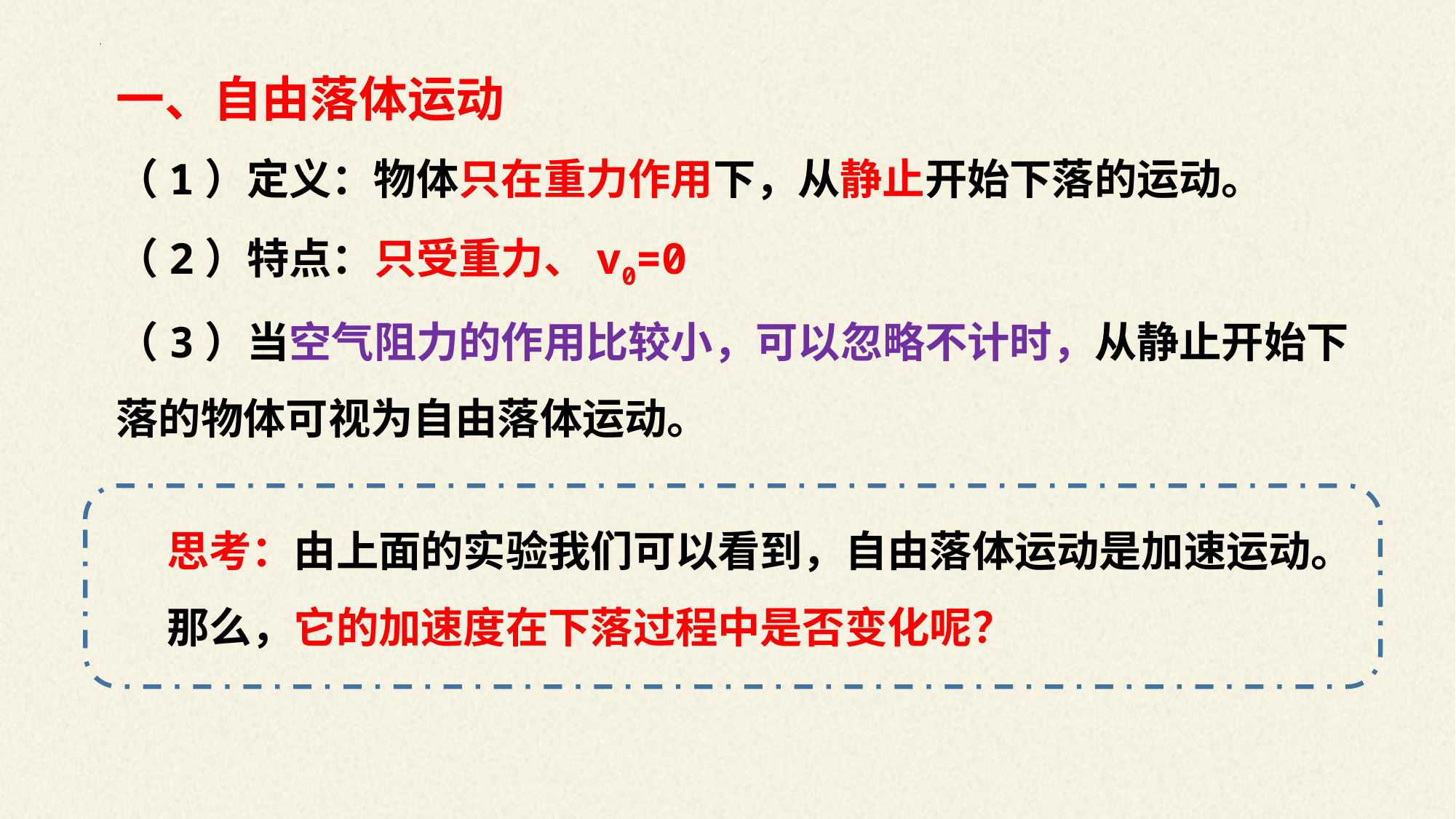

一、自由落体运动
（1）定义：物体只在重力作用下，从静止开始下落的运动。
（2）特点：只受重力、v0=0
（3）当空气阻力的作用比较小，可以忽略不计时，从静止开始下落的物体可视为自由落体运动。

思考：由上面的实验我们可以看到，自由落体运动是加速运动。那么，它的加速度在下落过程中是否变化呢？